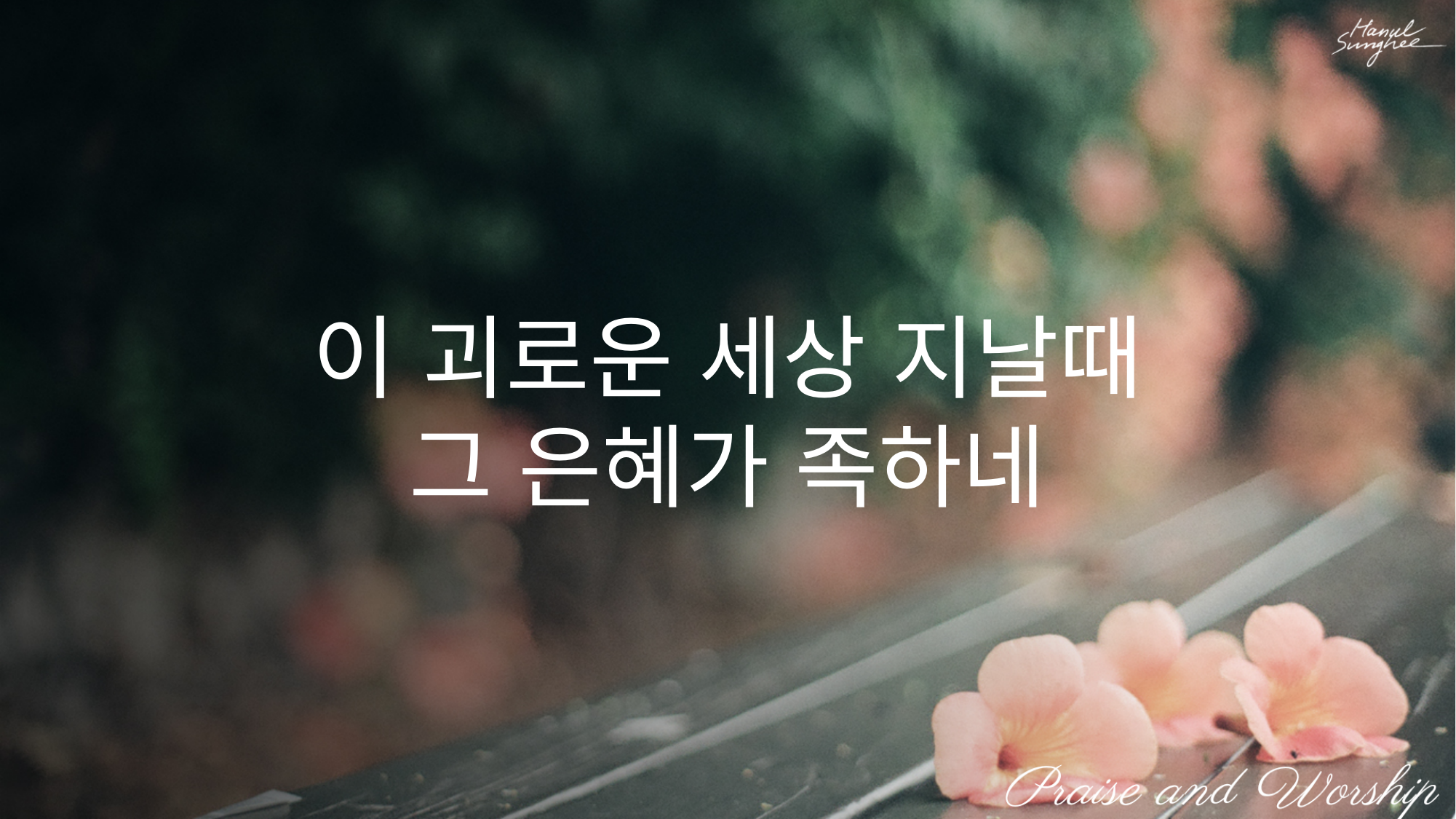

이 괴로운 세상 지날때
그 은혜가 족하네